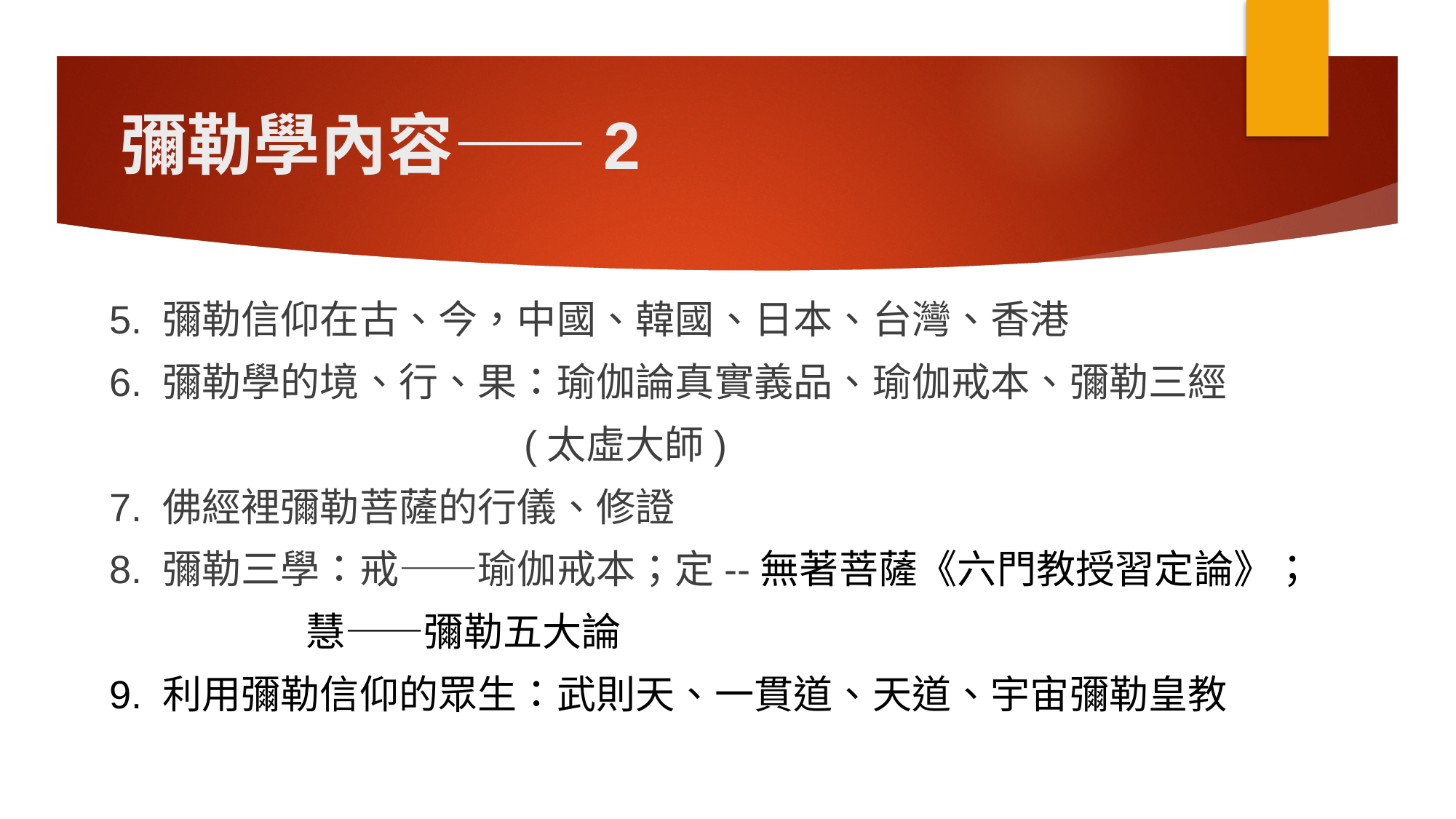

# 彌勒學內容——2
5. 彌勒信仰在古、今，中國、韓國、日本、台灣、香港
6. 彌勒學的境、行、果：瑜伽論真實義品、瑜伽戒本、彌勒三經
                                      (太虛大師)
7. 佛經裡彌勒菩薩的行儀、修證
8. 彌勒三學：戒——瑜伽戒本；定--無著菩薩《六門教授習定論》；
                     慧——彌勒五大論
9. 利用彌勒信仰的眾生：武則天、一貫道、天道、宇宙彌勒皇教